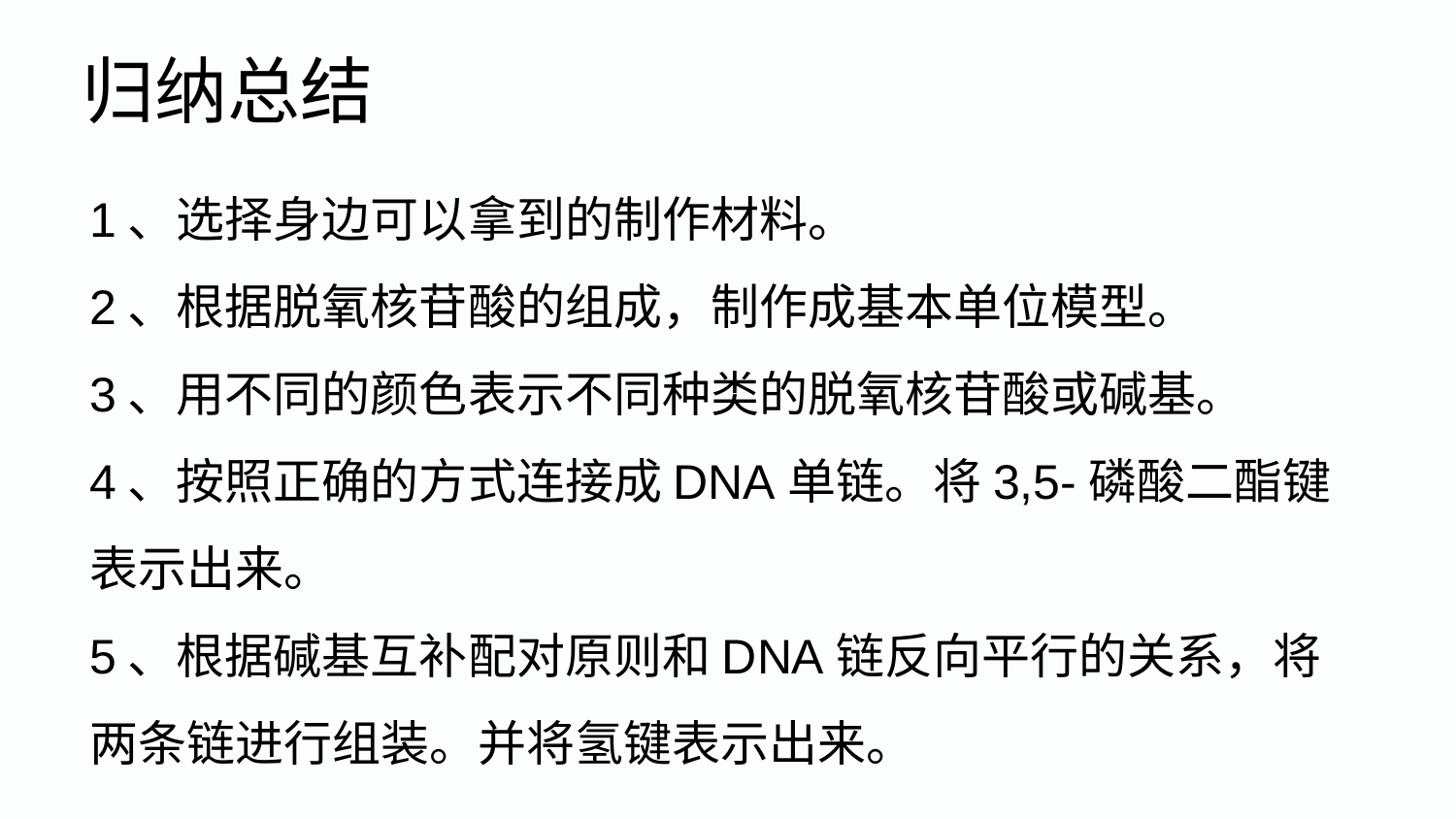

归纳总结
1、选择身边可以拿到的制作材料。
2、根据脱氧核苷酸的组成，制作成基本单位模型。
3、用不同的颜色表示不同种类的脱氧核苷酸或碱基。
4、按照正确的方式连接成DNA单链。将3,5-磷酸二酯键表示出来。
5、根据碱基互补配对原则和DNA链反向平行的关系，将两条链进行组装。并将氢键表示出来。